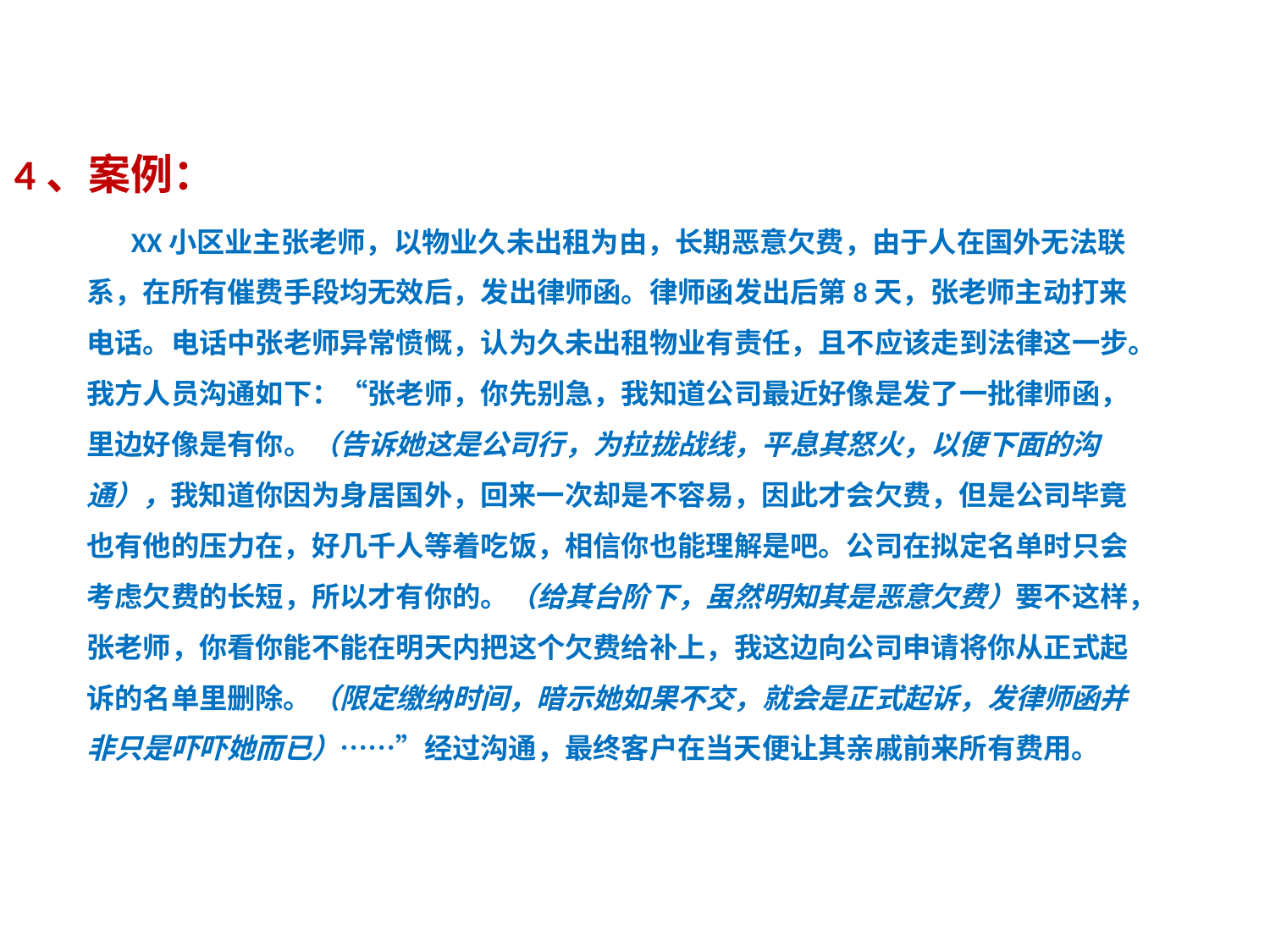

4、案例：
       XX小区业主张老师，以物业久未出租为由，长期恶意欠费，由于人在国外无法联系，在所有催费手段均无效后，发出律师函。律师函发出后第8天，张老师主动打来电话。电话中张老师异常愤慨，认为久未出租物业有责任，且不应该走到法律这一步。我方人员沟通如下：“张老师，你先别急，我知道公司最近好像是发了一批律师函，里边好像是有你。（告诉她这是公司行，为拉拢战线，平息其怒火，以便下面的沟通），我知道你因为身居国外，回来一次却是不容易，因此才会欠费，但是公司毕竟也有他的压力在，好几千人等着吃饭，相信你也能理解是吧。公司在拟定名单时只会考虑欠费的长短，所以才有你的。（给其台阶下，虽然明知其是恶意欠费）要不这样，张老师，你看你能不能在明天内把这个欠费给补上，我这边向公司申请将你从正式起诉的名单里删除。（限定缴纳时间，暗示她如果不交，就会是正式起诉，发律师函并非只是吓吓她而已）……”经过沟通，最终客户在当天便让其亲戚前来所有费用。